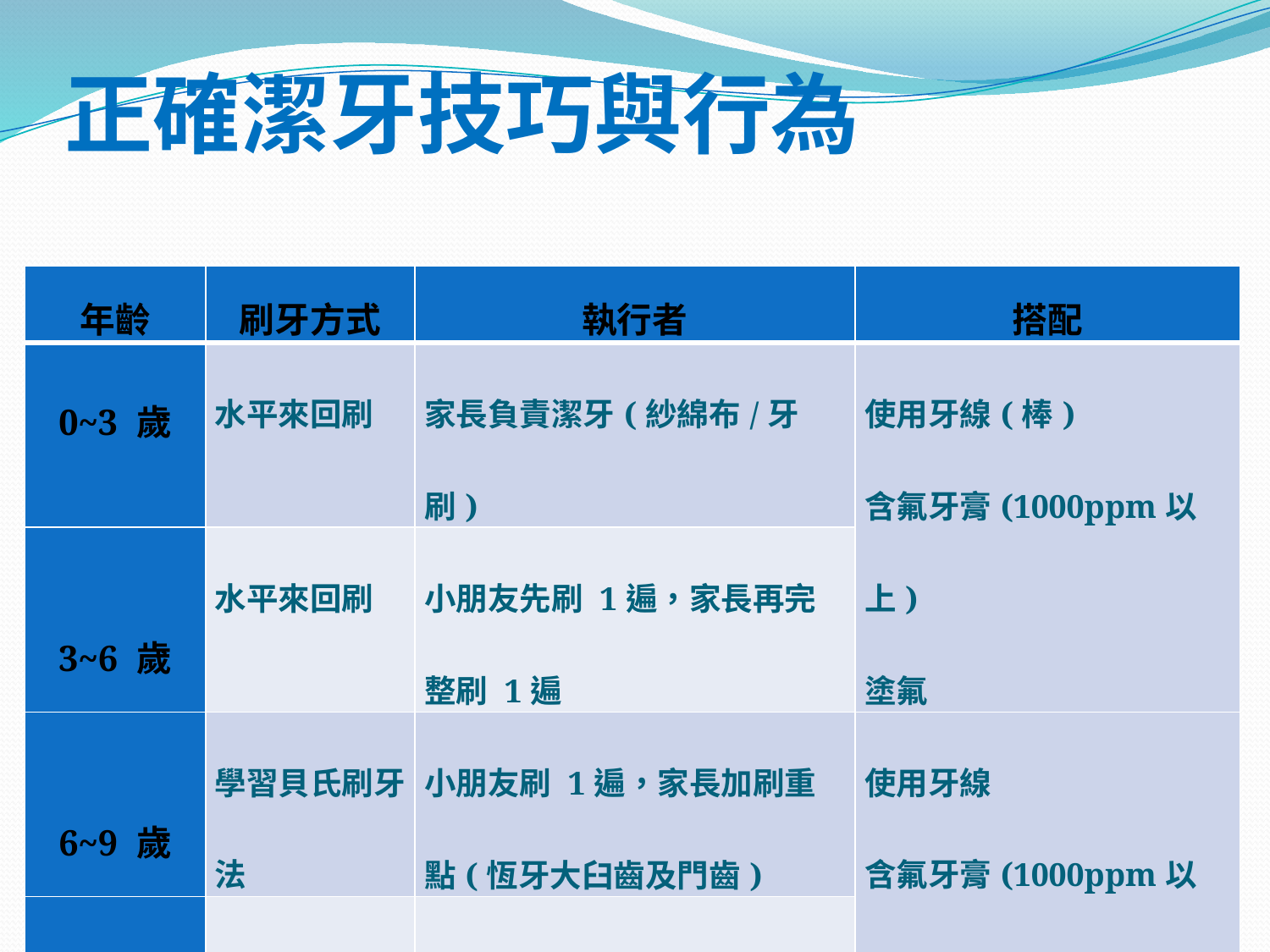

# 正確潔牙技巧與行為
| 年齡 | 刷牙方式 | 執行者 | 搭配 |
| --- | --- | --- | --- |
| 0~3 歲 | 水平來回刷 | 家長負責潔牙(紗綿布/牙刷) | 使用牙線(棒) 含氟牙膏(1000ppm以上) 塗氟 |
| 3~6 歲 | 水平來回刷 | 小朋友先刷 1遍，家長再完整刷 1遍 |  |
| 6~9 歲 | 學習貝氏刷牙法 | 小朋友刷 1遍，家長加刷重點(恆牙大臼齒及門齒) | 使用牙線 含氟牙膏(1000ppm以上) 含氟潄口水 窩溝封劑 |
| 9~18歲 | 貝氏刷牙法 | 小朋友自己刷，家長監督 |  |
47